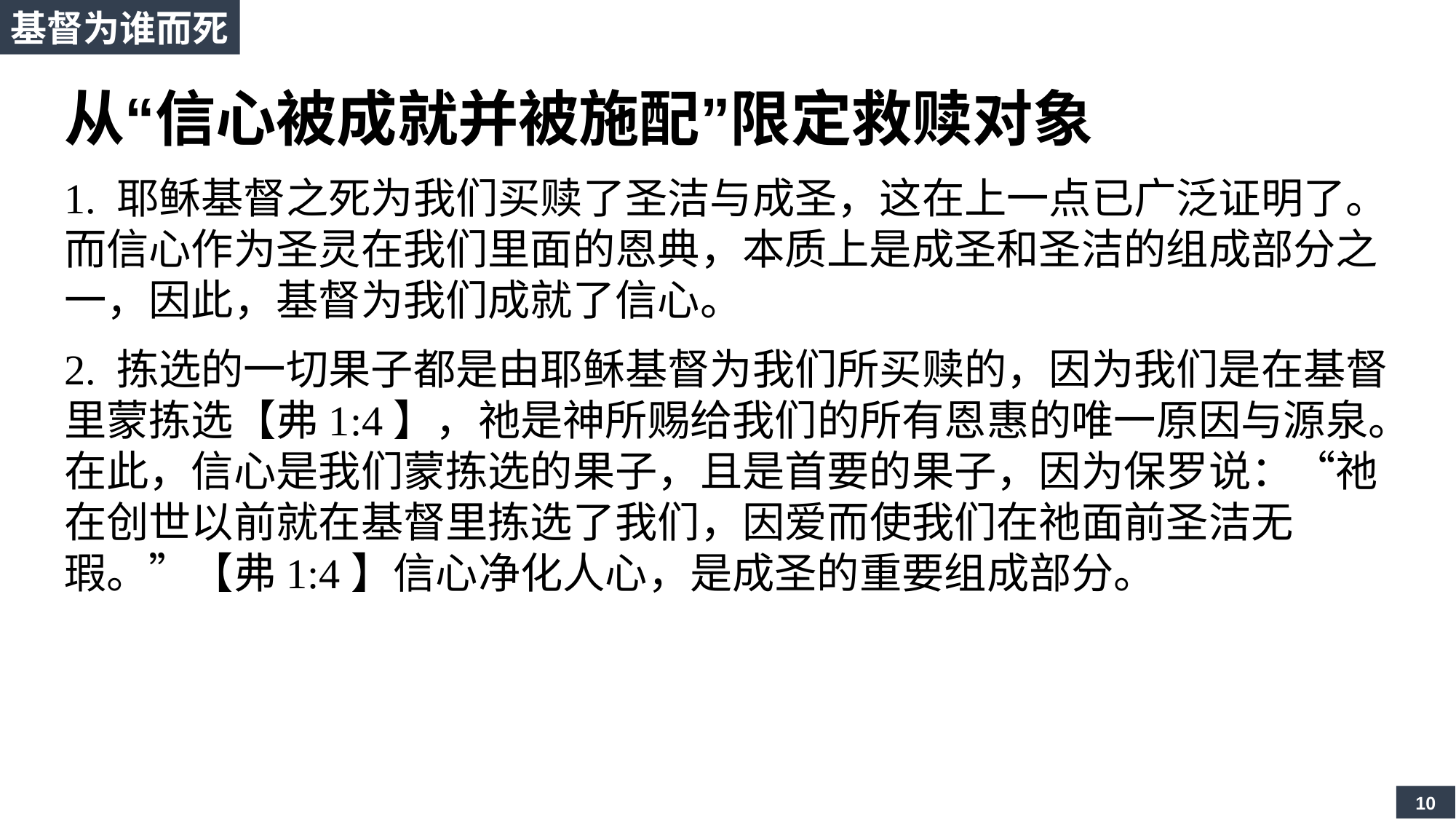

基督为谁而死
从“信心被成就并被施配”限定救赎对象
1. 耶稣基督之死为我们买赎了圣洁与成圣，这在上一点已广泛证明了。而信心作为圣灵在我们里面的恩典，本质上是成圣和圣洁的组成部分之一，因此，基督为我们成就了信心。
2. 拣选的一切果子都是由耶稣基督为我们所买赎的，因为我们是在基督里蒙拣选【弗1:4】，祂是神所赐给我们的所有恩惠的唯一原因与源泉。在此，信心是我们蒙拣选的果子，且是首要的果子，因为保罗说：“祂在创世以前就在基督里拣选了我们，因爱而使我们在祂面前圣洁无瑕。”【弗1:4】信心净化人心，是成圣的重要组成部分。
10